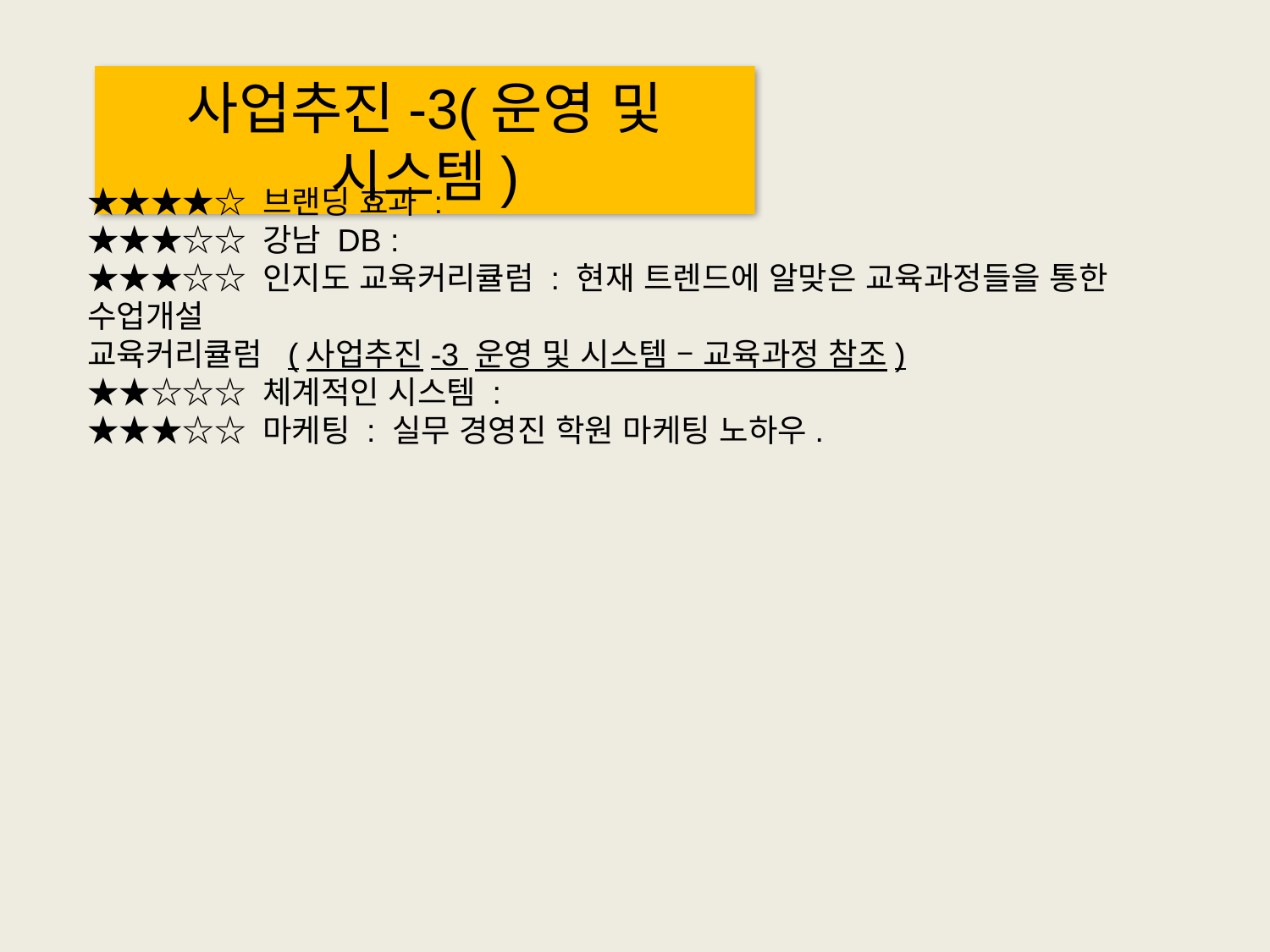

사업추진-3(운영 및 시스템)
★★★★☆ 브랜딩 효과 :
★★★☆☆ 강남 DB :
★★★☆☆ 인지도 교육커리큘럼 : 현재 트렌드에 알맞은 교육과정들을 통한 수업개설
교육커리큘럼  (사업추진-3 운영 및 시스템 – 교육과정 참조)
★★☆☆☆ 체계적인 시스템 :
★★★☆☆ 마케팅 : 실무 경영진 학원 마케팅 노하우.